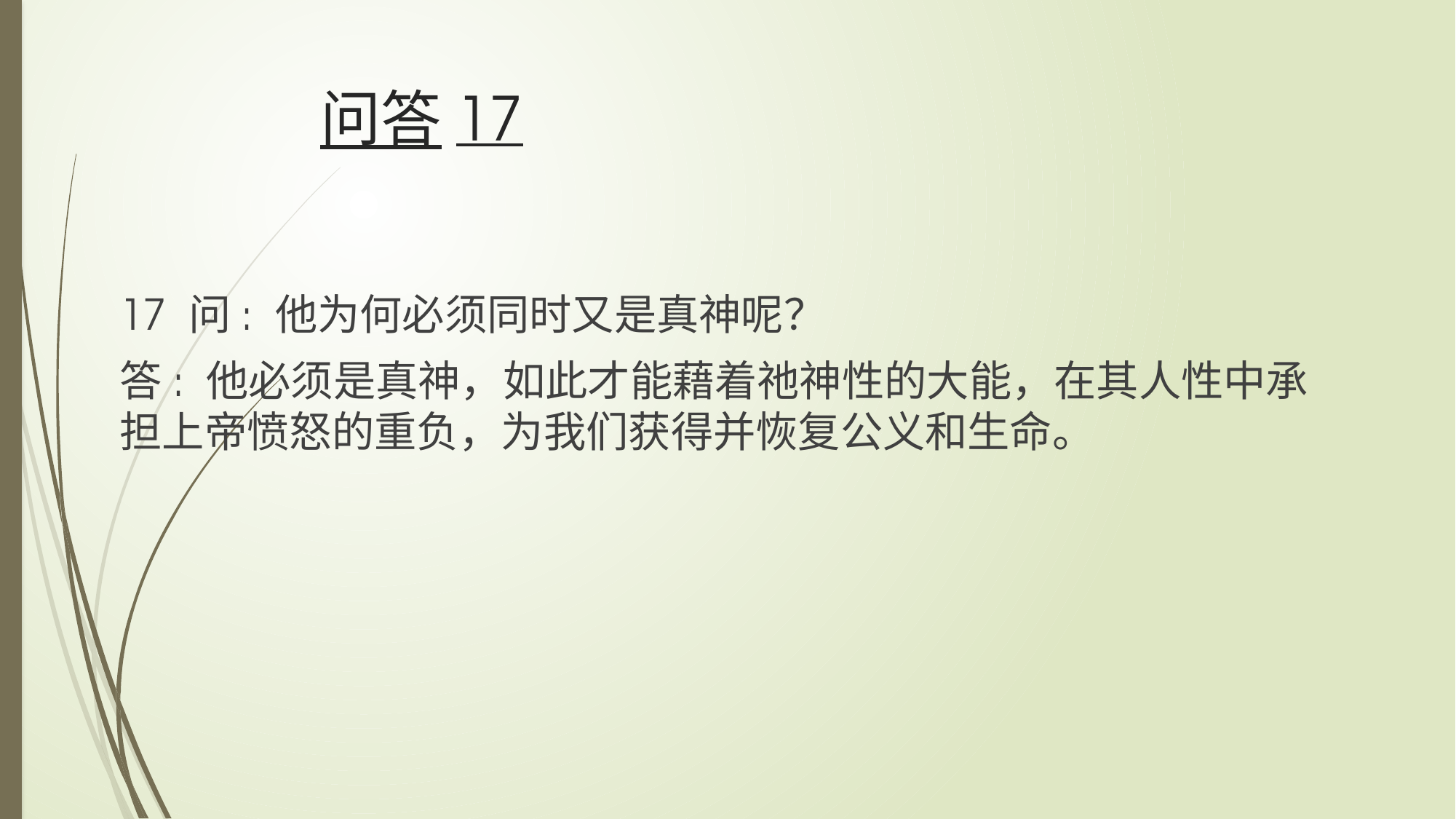

# 问答17
17 问: 他为何必须同时又是真神呢？
答: 他必须是真神，如此才能藉着祂神性的大能，在其人性中承担上帝愤怒的重负，为我们获得并恢复公义和生命。